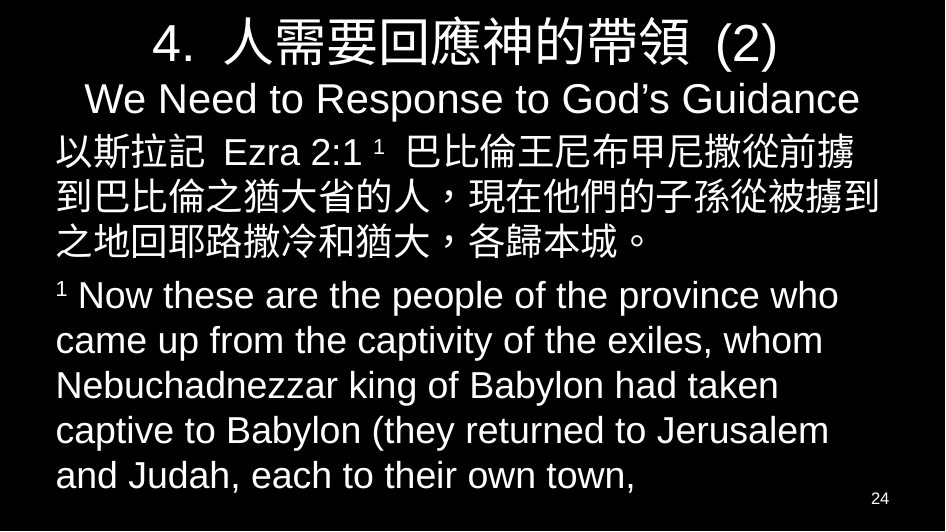

# 4. 人需要回應神的帶領 (2) We Need to Response to God’s Guidance
以斯拉記 Ezra 2:1 1 巴比倫王尼布甲尼撒從前擄到巴比倫之猶大省的人，現在他們的子孫從被擄到之地回耶路撒冷和猶大，各歸本城。
1 Now these are the people of the province who came up from the captivity of the exiles, whom Nebuchadnezzar king of Babylon had taken captive to Babylon (they returned to Jerusalem and Judah, each to their own town,

24